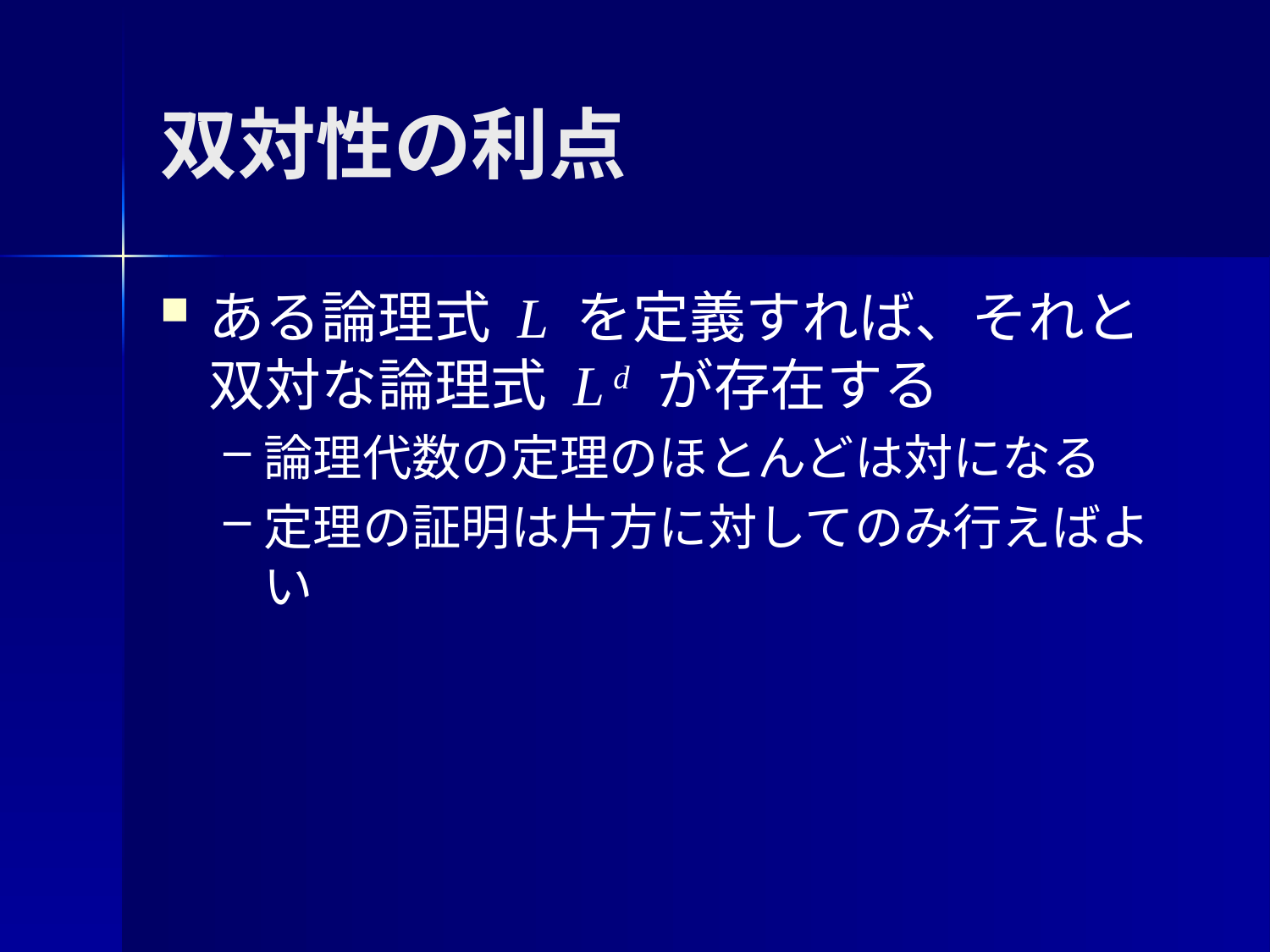

# 双対性の利点
ある論理式 L を定義すれば、それと双対な論理式 L d が存在する
論理代数の定理のほとんどは対になる
定理の証明は片方に対してのみ行えばよい